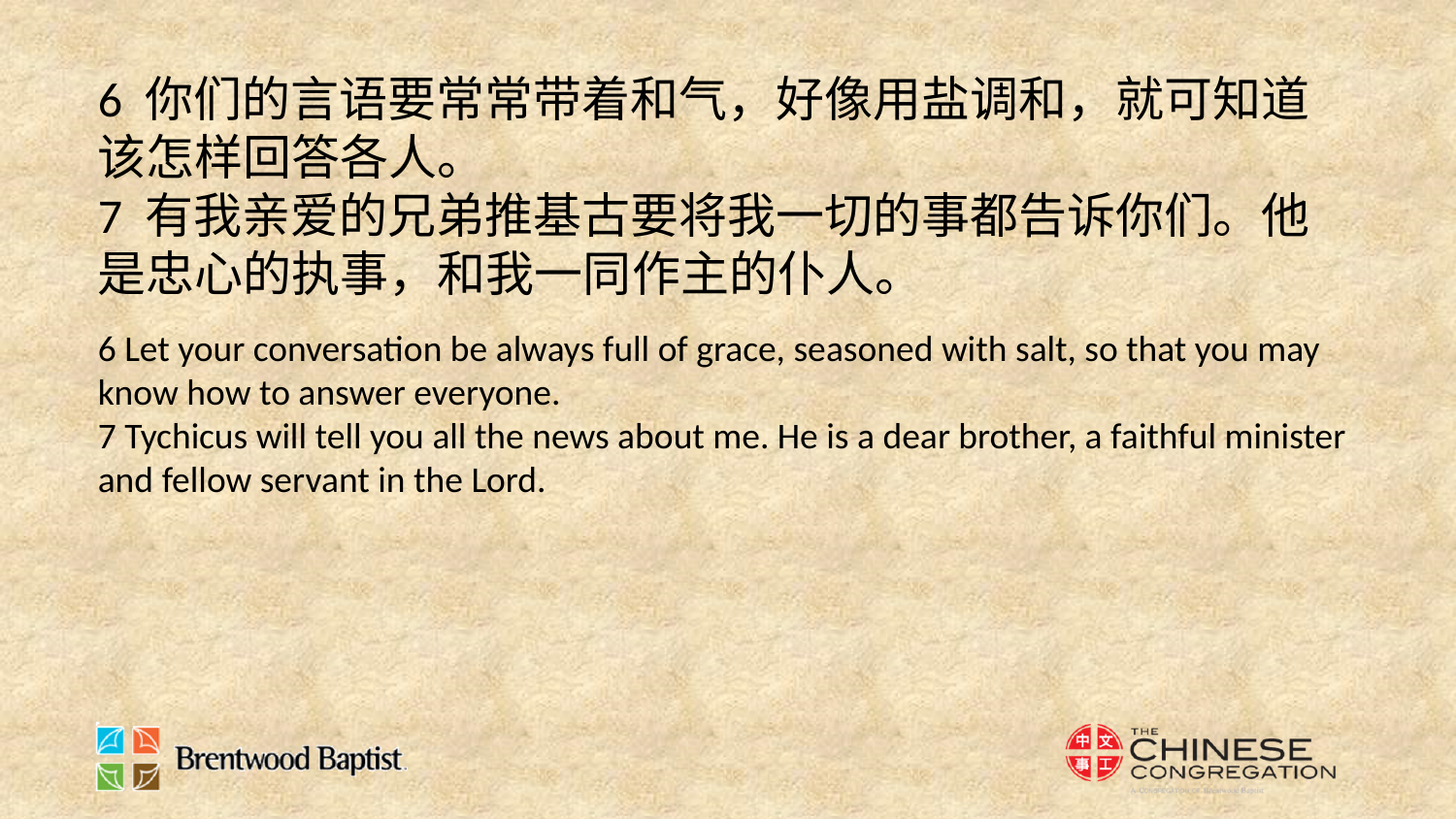

6 你们的言语要常常带着和气，好像用盐调和，就可知道该怎样回答各人。
7 有我亲爱的兄弟推基古要将我一切的事都告诉你们。他是忠心的执事，和我一同作主的仆人。

6 Let your conversation be always full of grace, seasoned with salt, so that you may know how to answer everyone.
7 Tychicus will tell you all the news about me. He is a dear brother, a faithful minister and fellow servant in the Lord.